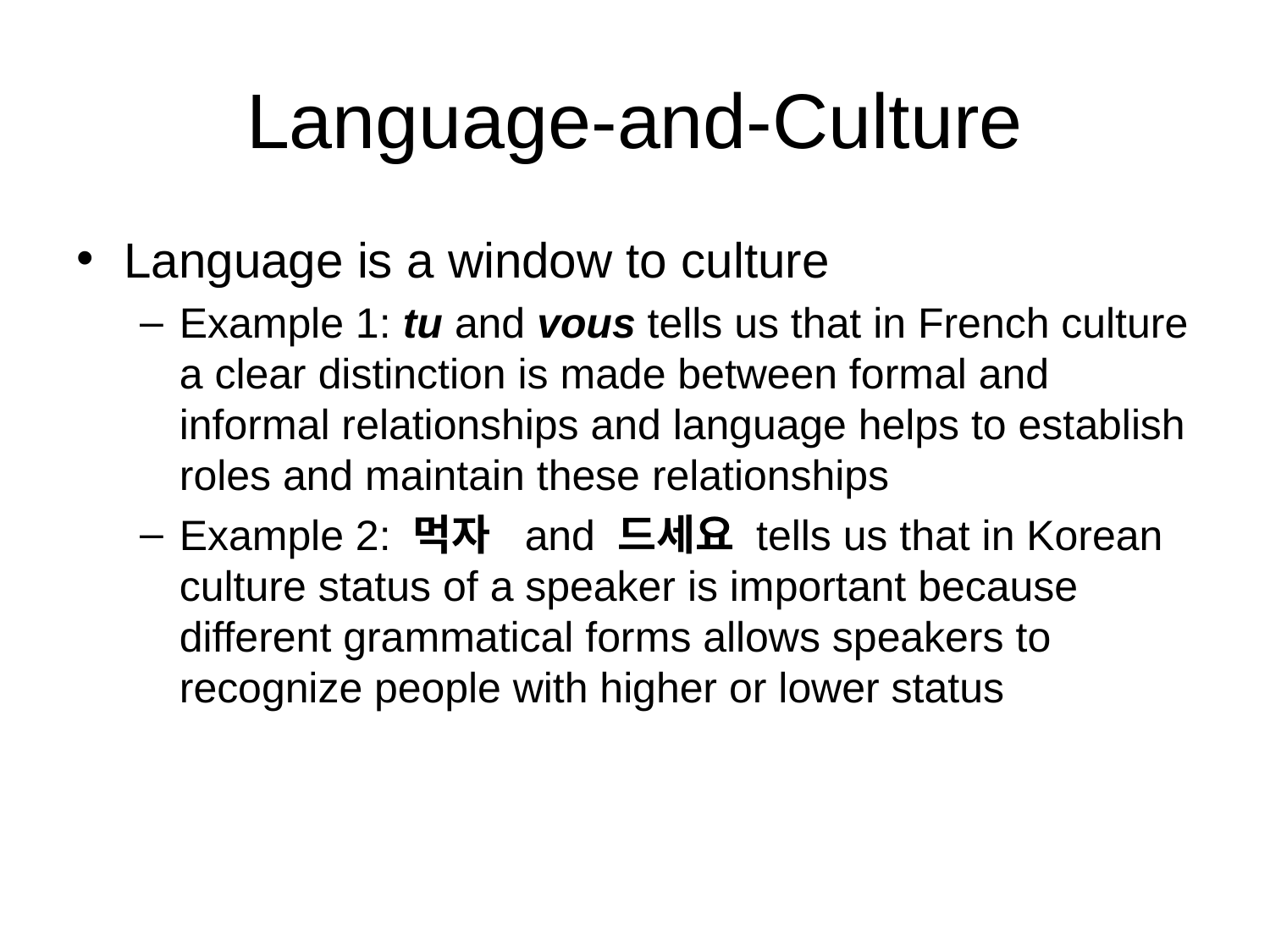

# Language-and-Culture
Language is a window to culture
Example 1: tu and vous tells us that in French culture a clear distinction is made between formal and informal relationships and language helps to establish roles and maintain these relationships
Example 2: 먹자  and 드세요 tells us that in Korean culture status of a speaker is important because different grammatical forms allows speakers to recognize people with higher or lower status